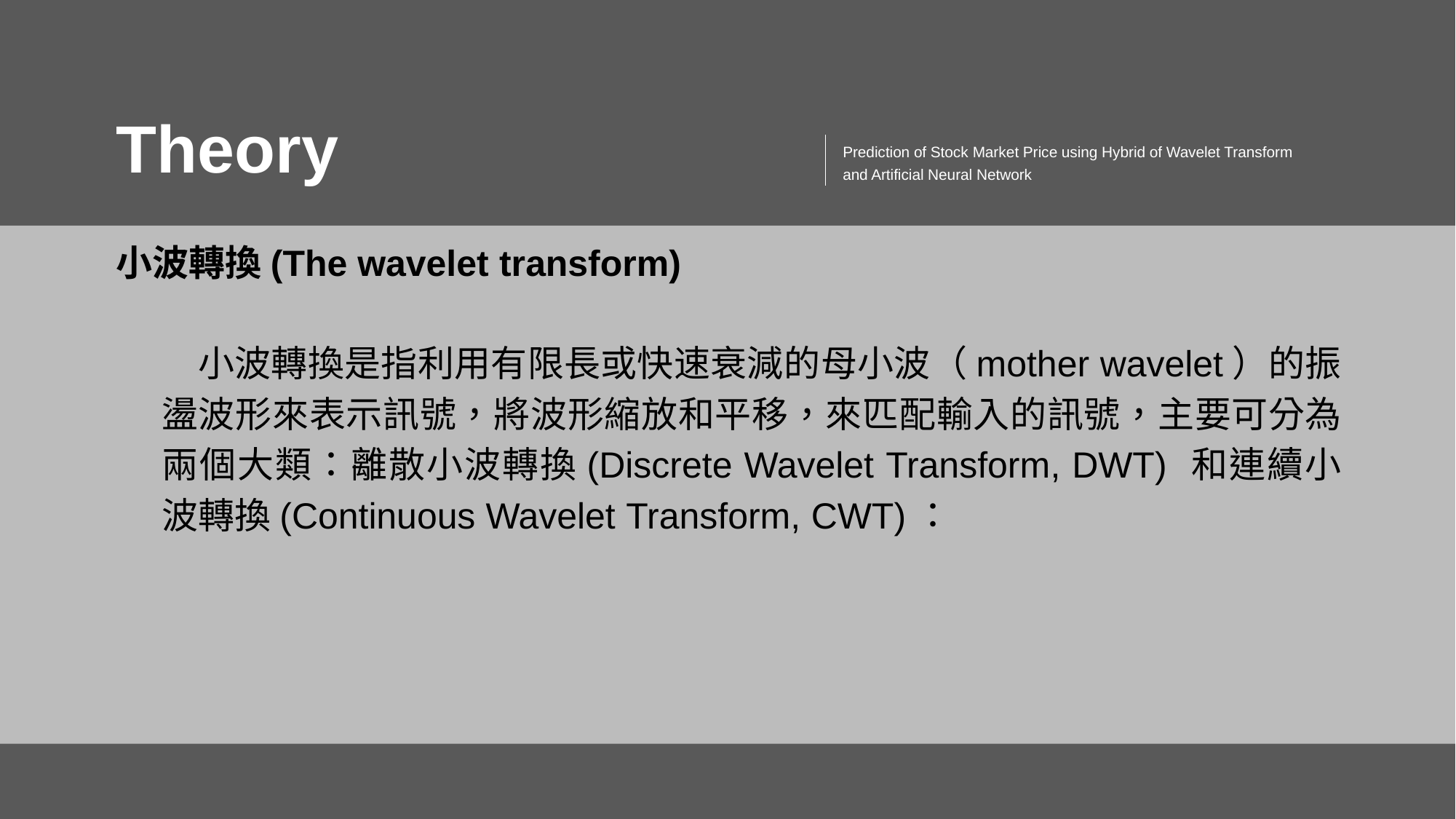

Theory
Prediction of Stock Market Price using Hybrid of Wavelet Transform and Artificial Neural Network

小波轉換(The wavelet transform)

小波轉換是指利用有限長或快速衰減的母小波（mother wavelet）的振盪波形來表示訊號，將波形縮放和平移，來匹配輸入的訊號，主要可分為兩個大類：離散小波轉換(Discrete Wavelet Transform, DWT) 和連續小波轉換(Continuous Wavelet Transform, CWT)：